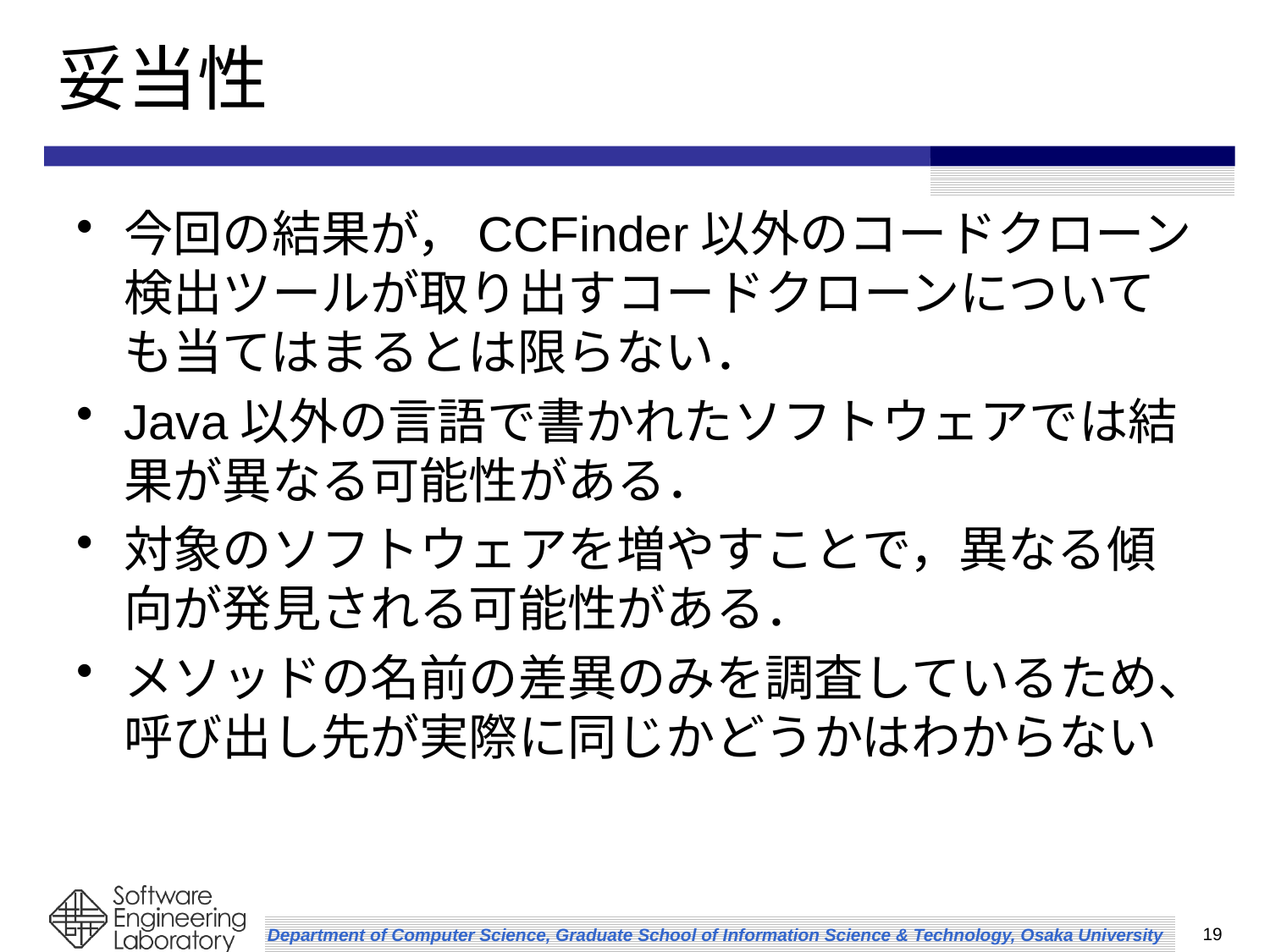

# 妥当性
今回の結果が，CCFinder以外のコードクローン検出ツールが取り出すコードクローンについても当てはまるとは限らない．
Java以外の言語で書かれたソフトウェアでは結果が異なる可能性がある．
対象のソフトウェアを増やすことで，異なる傾向が発見される可能性がある．
メソッドの名前の差異のみを調査しているため、呼び出し先が実際に同じかどうかはわからない
19